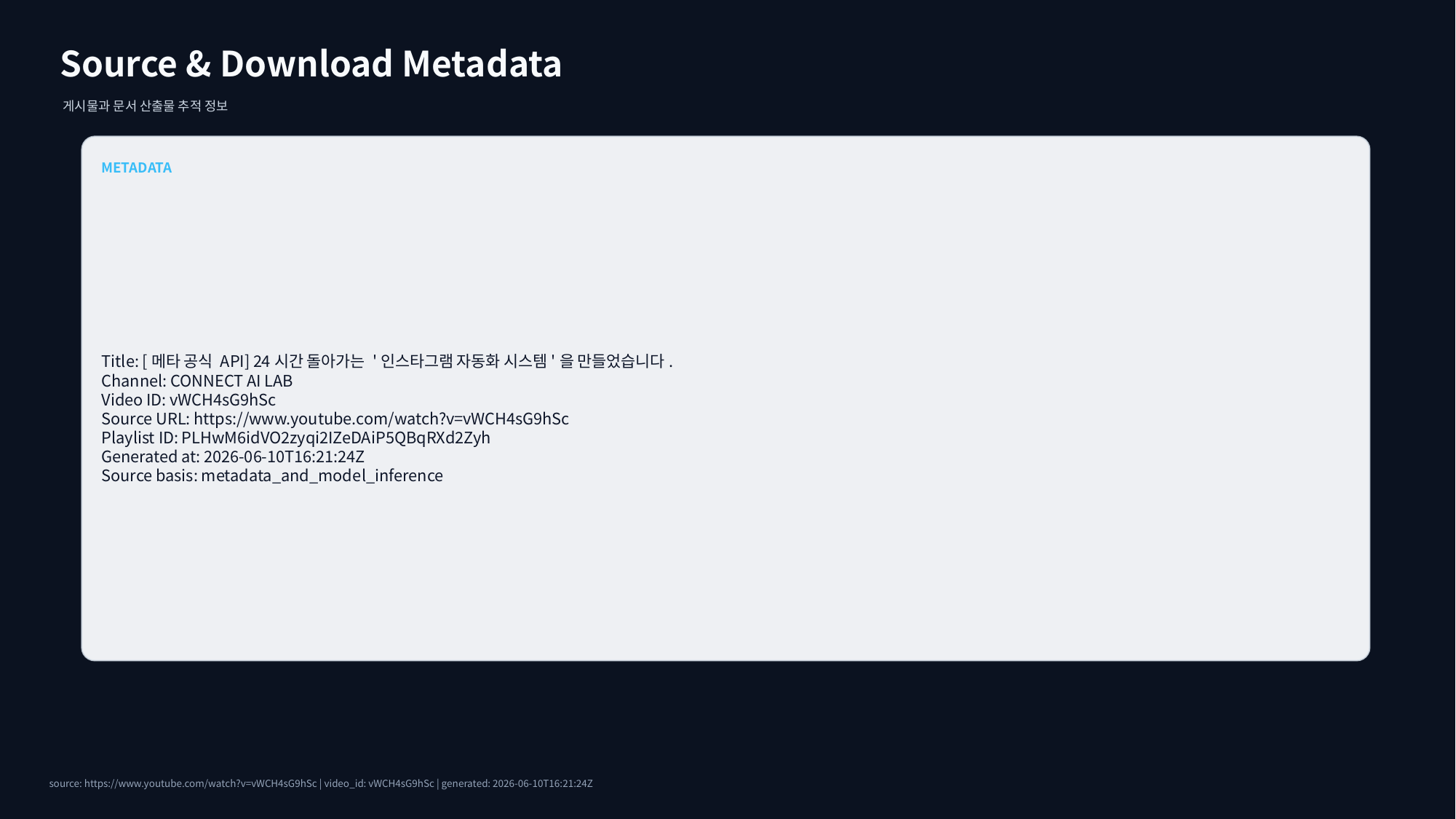

Source & Download Metadata
게시물과 문서 산출물 추적 정보

METADATA
Title: [메타 공식 API] 24시간 돌아가는 '인스타그램 자동화 시스템'을 만들었습니다.
Channel: CONNECT AI LAB
Video ID: vWCH4sG9hSc
Source URL: https://www.youtube.com/watch?v=vWCH4sG9hSc
Playlist ID: PLHwM6idVO2zyqi2IZeDAiP5QBqRXd2Zyh
Generated at: 2026-06-10T16:21:24Z
Source basis: metadata_and_model_inference
source: https://www.youtube.com/watch?v=vWCH4sG9hSc | video_id: vWCH4sG9hSc | generated: 2026-06-10T16:21:24Z